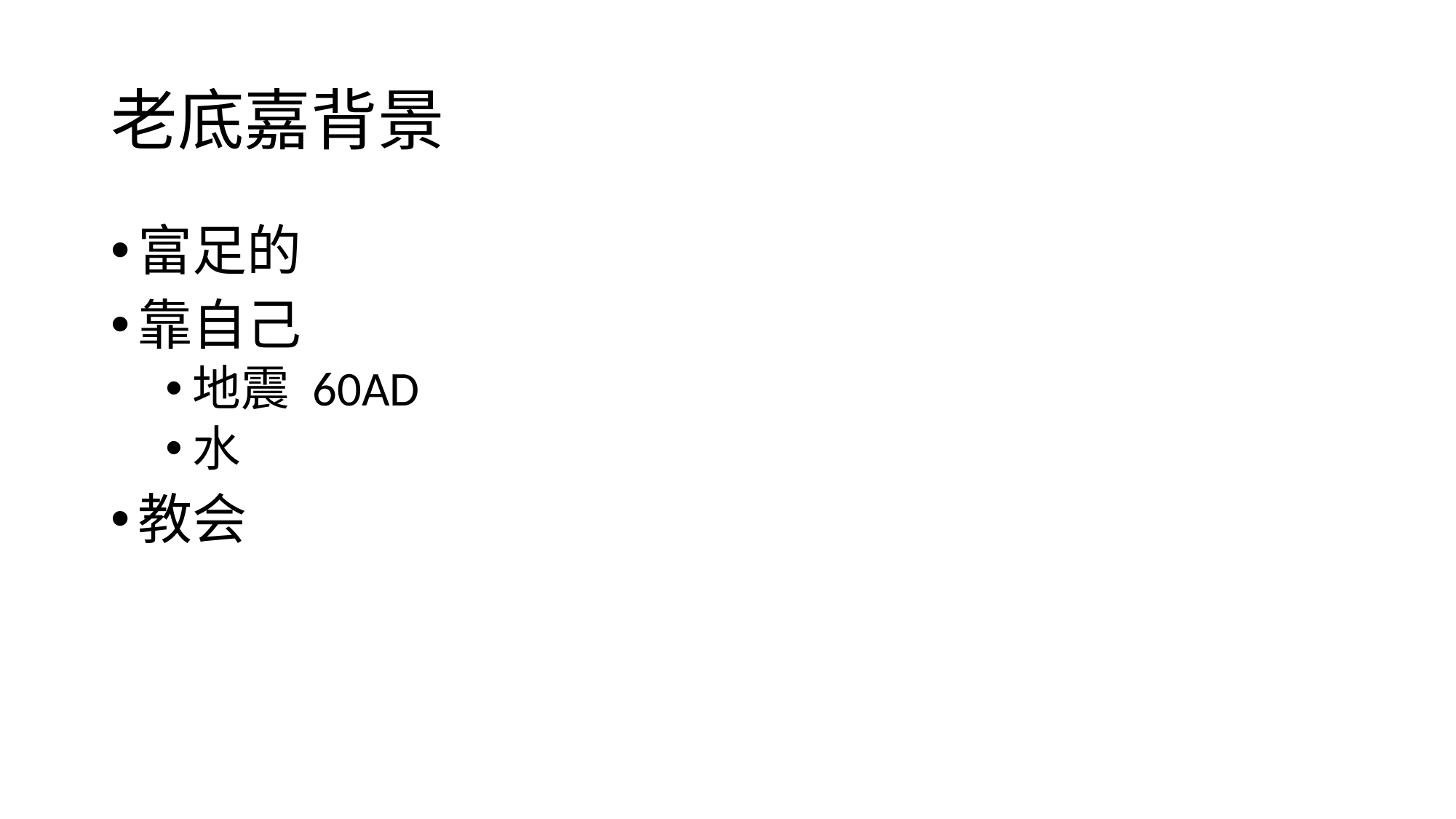

# 老底嘉背景
富足的
靠自己
地震 60AD
水
教会